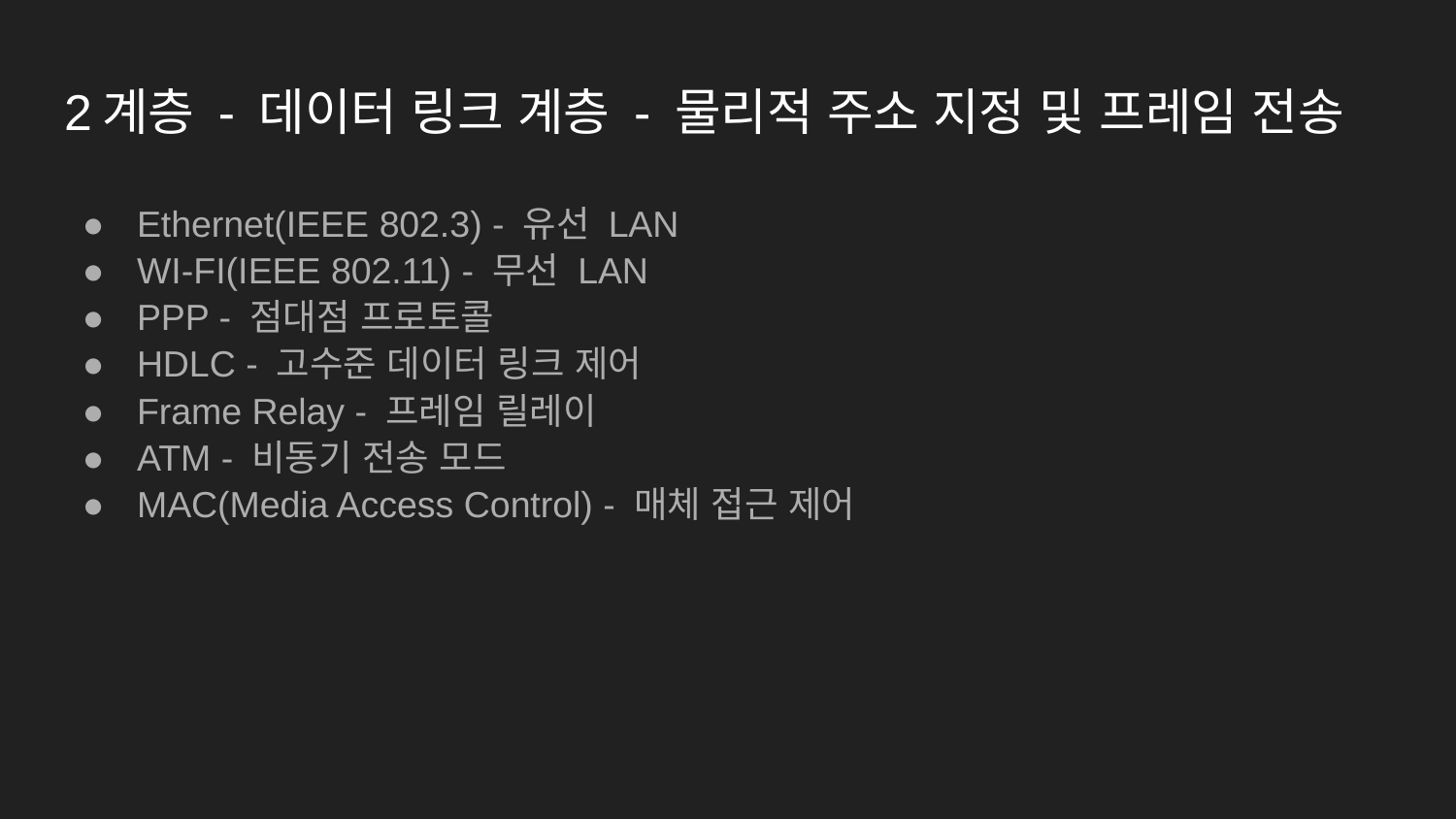

# 2계층 - 데이터 링크 계층 - 물리적 주소 지정 및 프레임 전송
Ethernet(IEEE 802.3) - 유선 LAN
WI-FI(IEEE 802.11) - 무선 LAN
PPP - 점대점 프로토콜
HDLC - 고수준 데이터 링크 제어
Frame Relay - 프레임 릴레이
ATM - 비동기 전송 모드
MAC(Media Access Control) - 매체 접근 제어